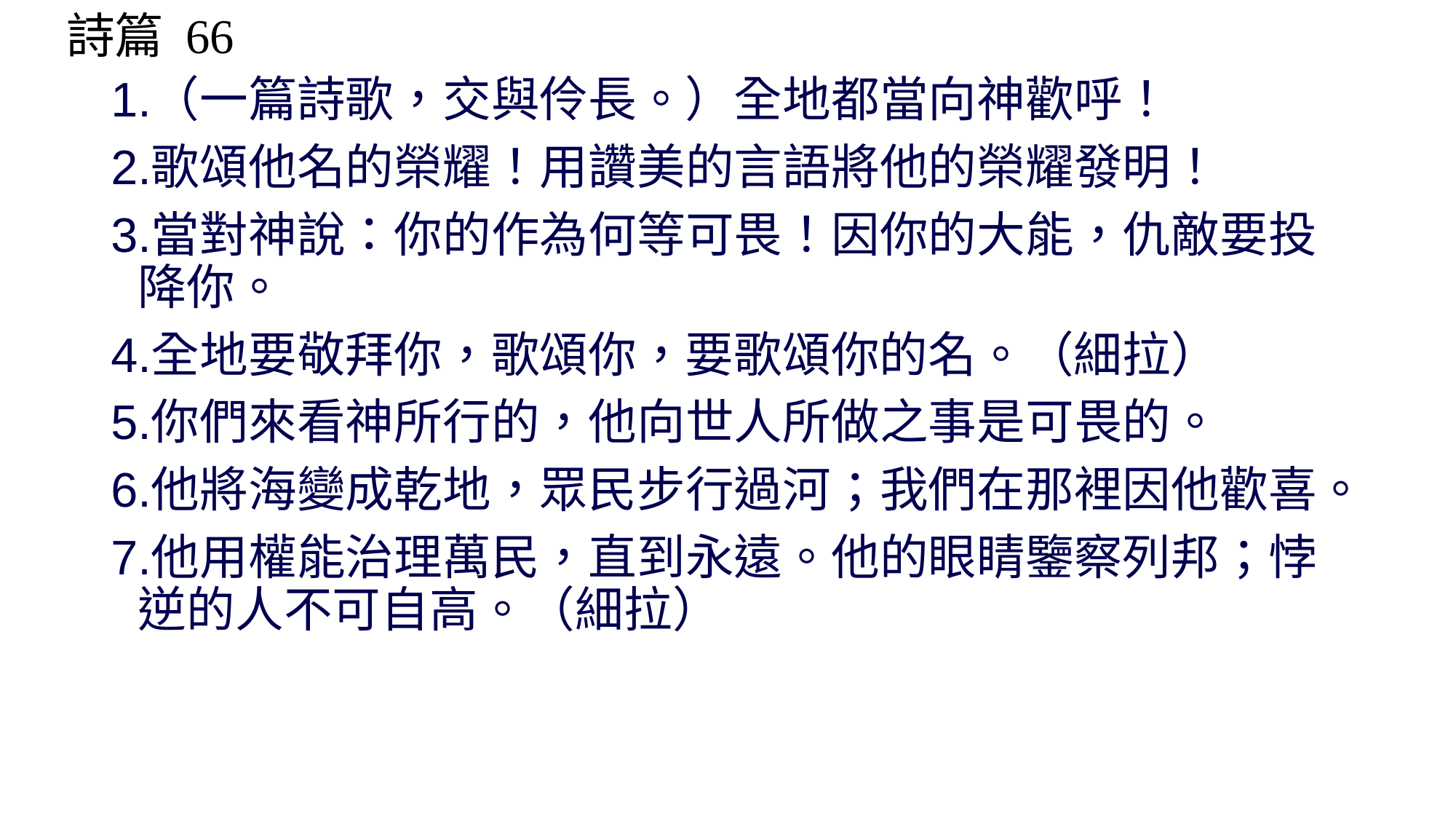

詩篇 66
（一篇詩歌，交與伶長。）全地都當向神歡呼！
歌頌他名的榮耀！用讚美的言語將他的榮耀發明！
當對神說：你的作為何等可畏！因你的大能，仇敵要投降你。
全地要敬拜你，歌頌你，要歌頌你的名。（細拉）
你們來看神所行的，他向世人所做之事是可畏的。
他將海變成乾地，眾民步行過河；我們在那裡因他歡喜。
他用權能治理萬民，直到永遠。他的眼睛鑒察列邦；悖逆的人不可自高。（細拉）